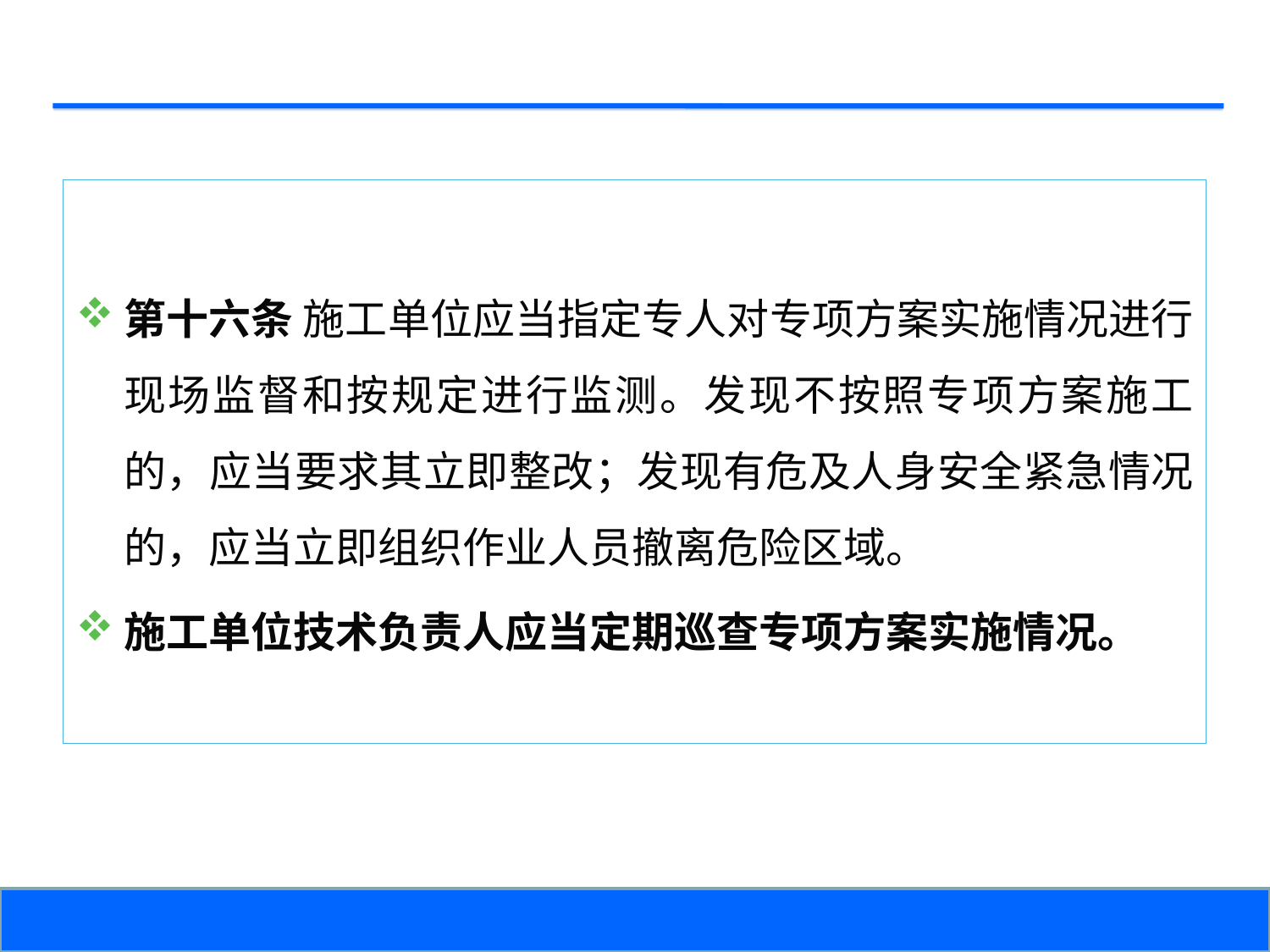

第十六条 施工单位应当指定专人对专项方案实施情况进行现场监督和按规定进行监测。发现不按照专项方案施工的，应当要求其立即整改；发现有危及人身安全紧急情况的，应当立即组织作业人员撤离危险区域。
施工单位技术负责人应当定期巡查专项方案实施情况。